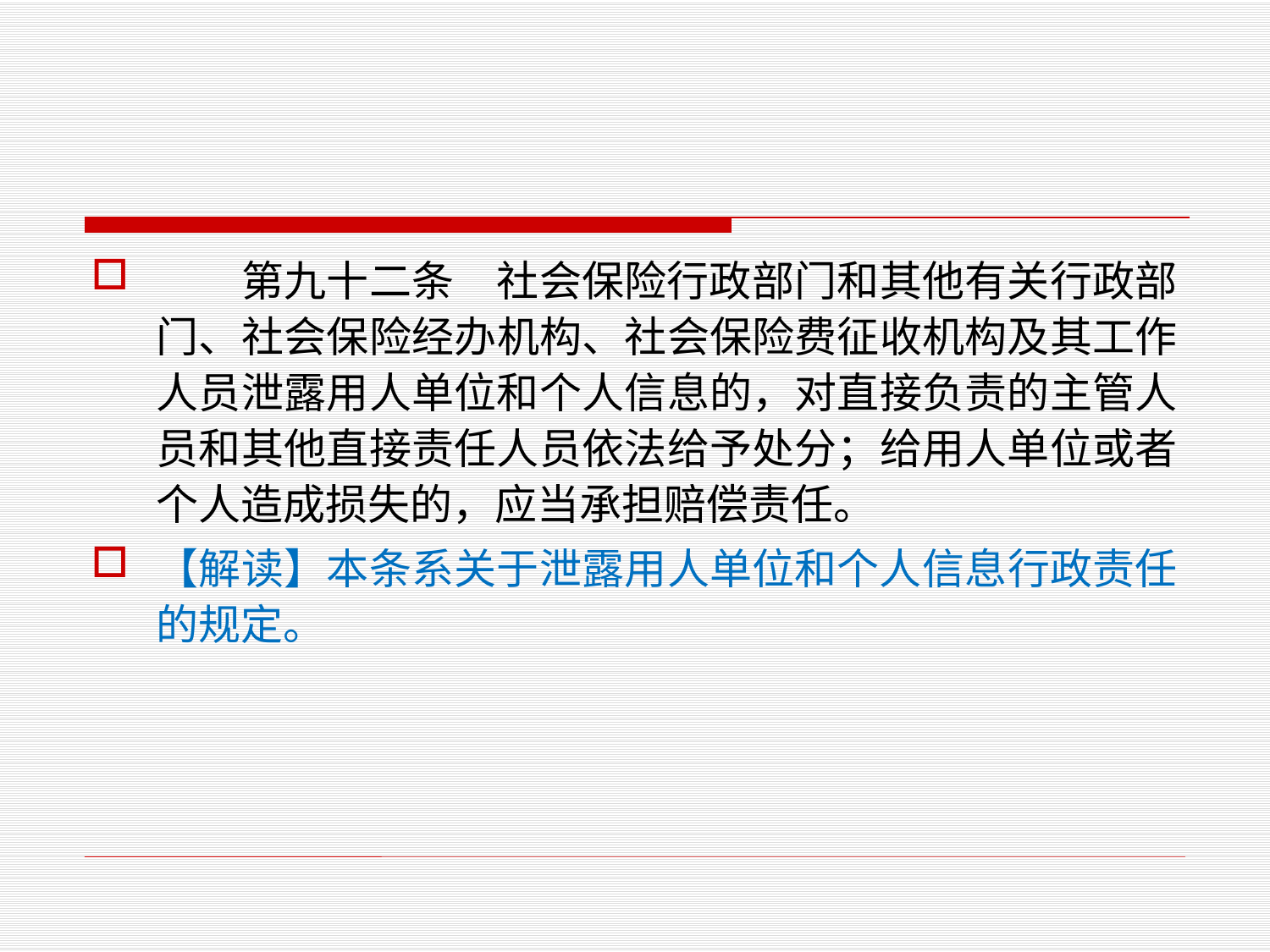

第九十二条　社会保险行政部门和其他有关行政部门、社会保险经办机构、社会保险费征收机构及其工作人员泄露用人单位和个人信息的，对直接负责的主管人员和其他直接责任人员依法给予处分；给用人单位或者个人造成损失的，应当承担赔偿责任。
【解读】本条系关于泄露用人单位和个人信息行政责任的规定。